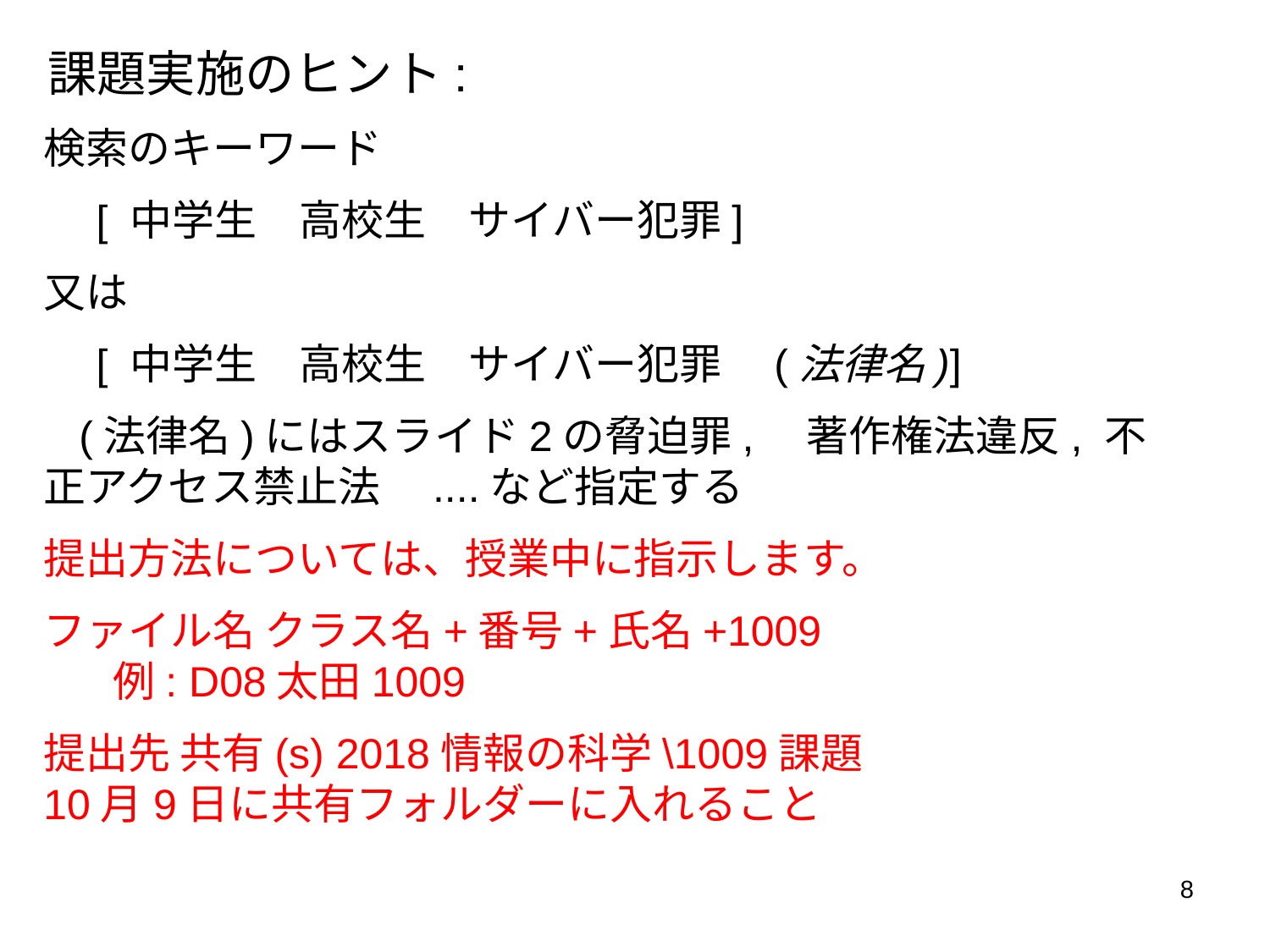

課題実施のヒント:
検索のキーワード
　[ 中学生　高校生　サイバー犯罪]
又は
　[ 中学生　高校生　サイバー犯罪　(法律名)]
   (法律名)にはスライド2の脅迫罪,　著作権法違反, 不正アクセス禁止法　....など指定する
提出方法については、授業中に指示します。
ファイル名 クラス名+番号+氏名+1009
     例: D08太田1009
提出先 共有(s) 2018情報の科学\1009課題
10月9日に共有フォルダーに入れること
8